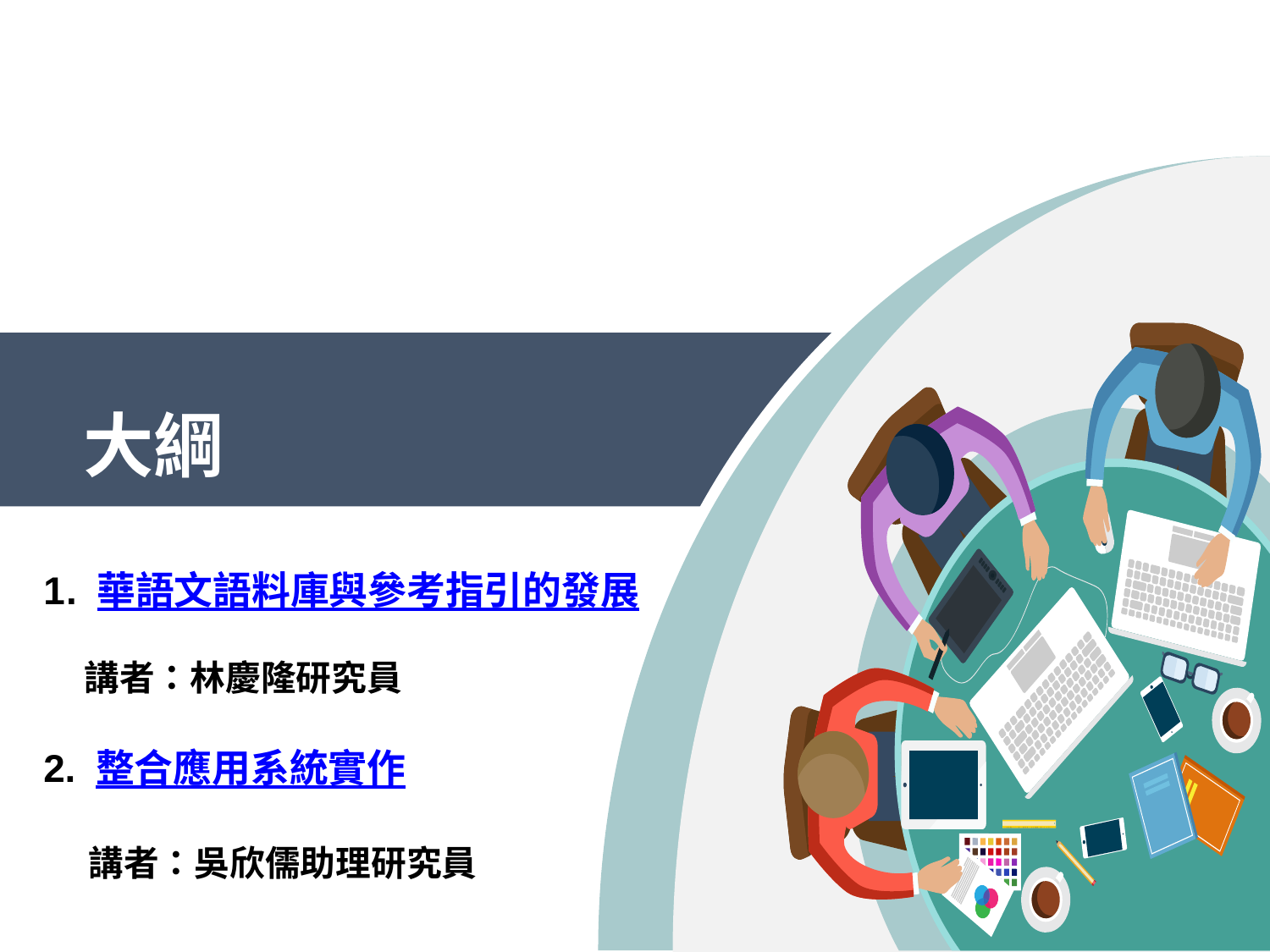

# 大綱

 華語文語料庫與參考指引的發展
    講者：林慶隆研究員
2. 整合應用系統實作
    講者：吳欣儒助理研究員